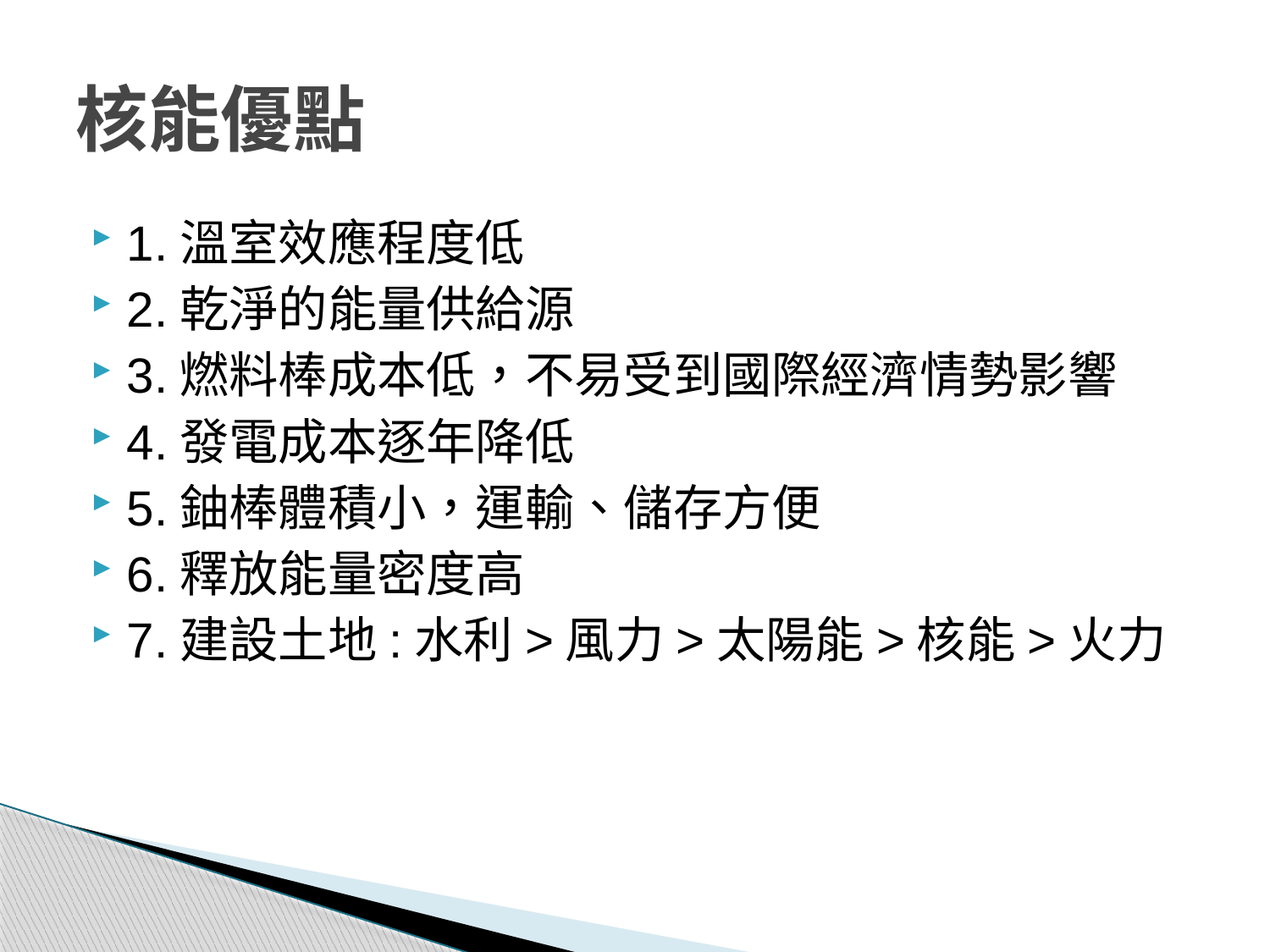

# 核能優點
1.溫室效應程度低
2.乾淨的能量供給源
3.燃料棒成本低，不易受到國際經濟情勢影響
4.發電成本逐年降低
5.鈾棒體積小，運輸、儲存方便
6.釋放能量密度高
7.建設土地:水利>風力>太陽能>核能>火力